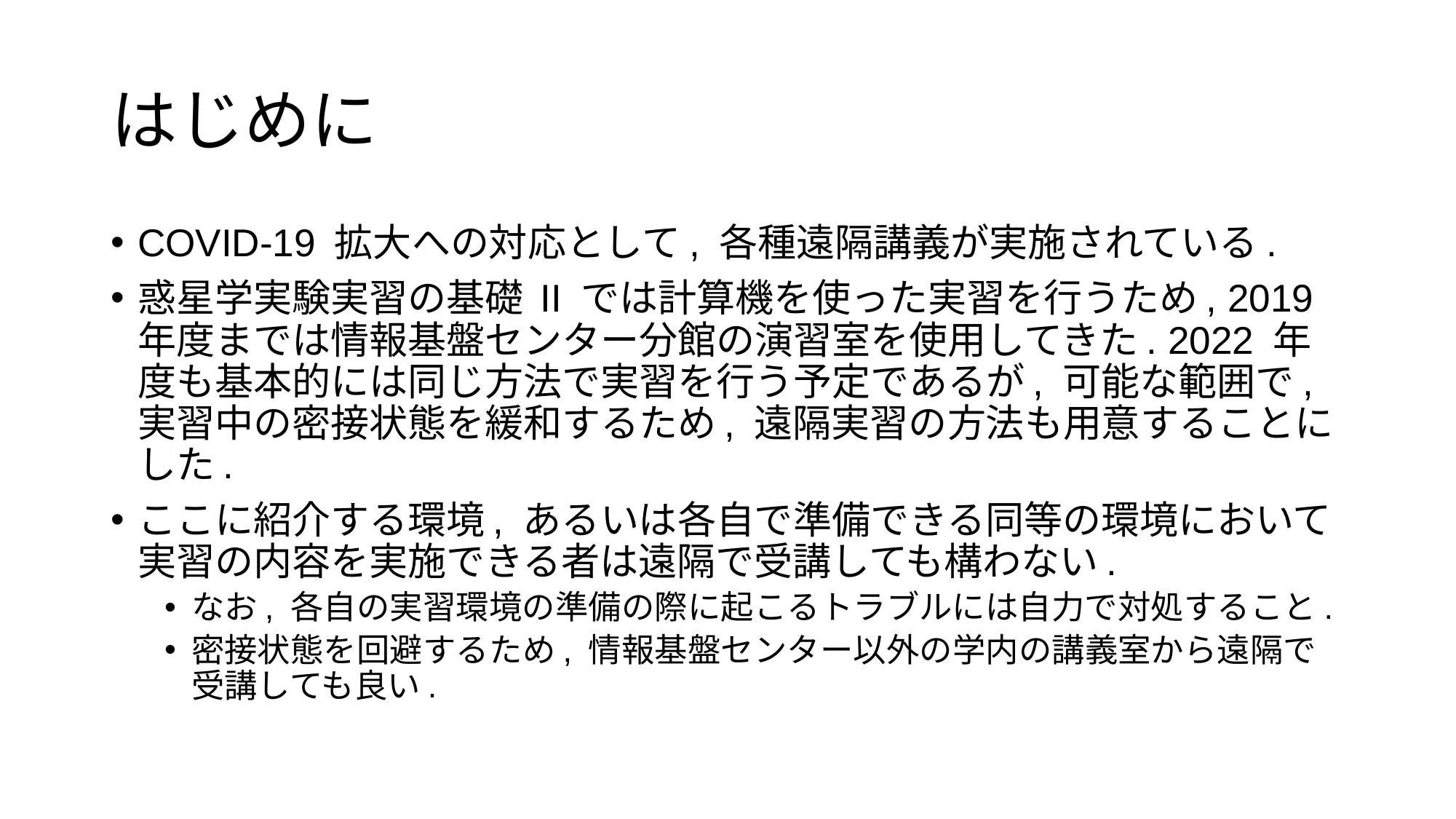

# はじめに
COVID-19 拡大への対応として, 各種遠隔講義が実施されている.
惑星学実験実習の基礎 II では計算機を使った実習を行うため, 2019 年度までは情報基盤センター分館の演習室を使用してきた. 2022 年度も基本的には同じ方法で実習を行う予定であるが, 可能な範囲で, 実習中の密接状態を緩和するため, 遠隔実習の方法も用意することにした.
ここに紹介する環境, あるいは各自で準備できる同等の環境において実習の内容を実施できる者は遠隔で受講しても構わない.
なお, 各自の実習環境の準備の際に起こるトラブルには自力で対処すること.
密接状態を回避するため, 情報基盤センター以外の学内の講義室から遠隔で受講しても良い.